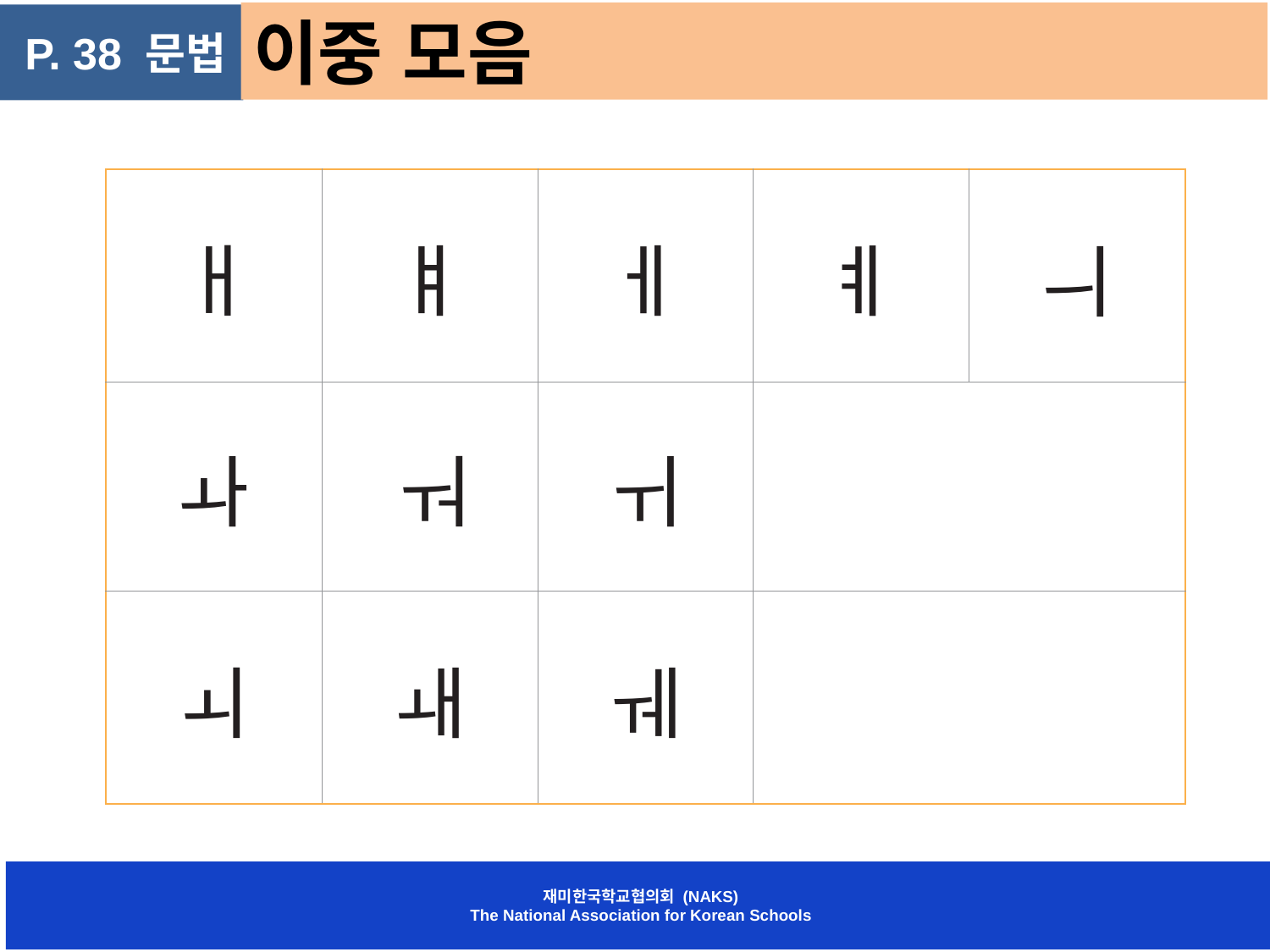

이중 모음
 P. 38 문법
| ㅐ | ㅒ | ㅔ | ㅖ | ㅢ |
| --- | --- | --- | --- | --- |
| ㅘ | ㅝ | ㅟ |  |  |
| ㅚ | ㅙ | ㅞ |  |  |
재미한국학교협의회 (NAKS)
The National Association for Korean Schools